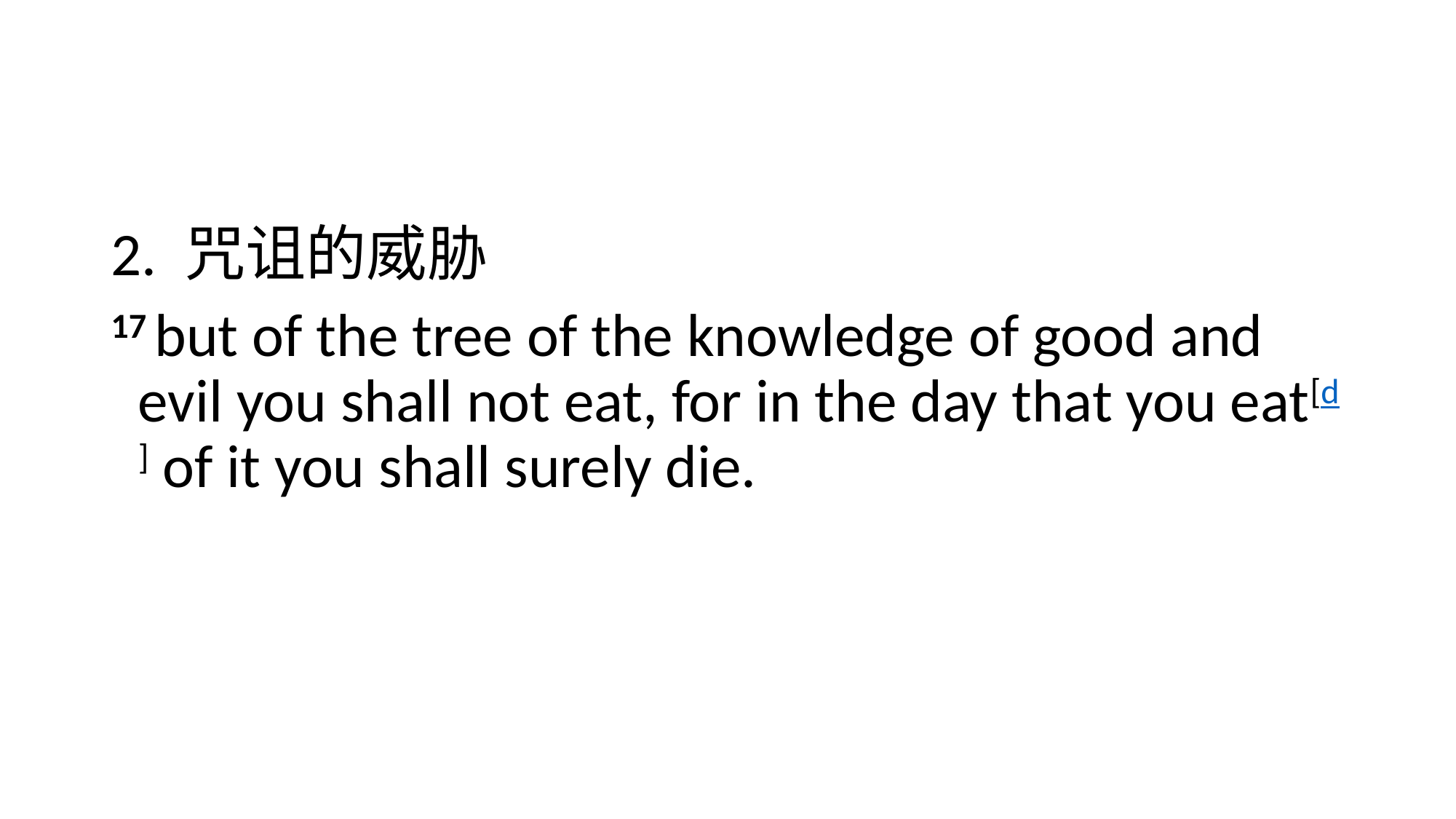

#
2. 咒诅的威胁
17 but of the tree of the knowledge of good and evil you shall not eat, for in the day that you eat[d] of it you shall surely die.